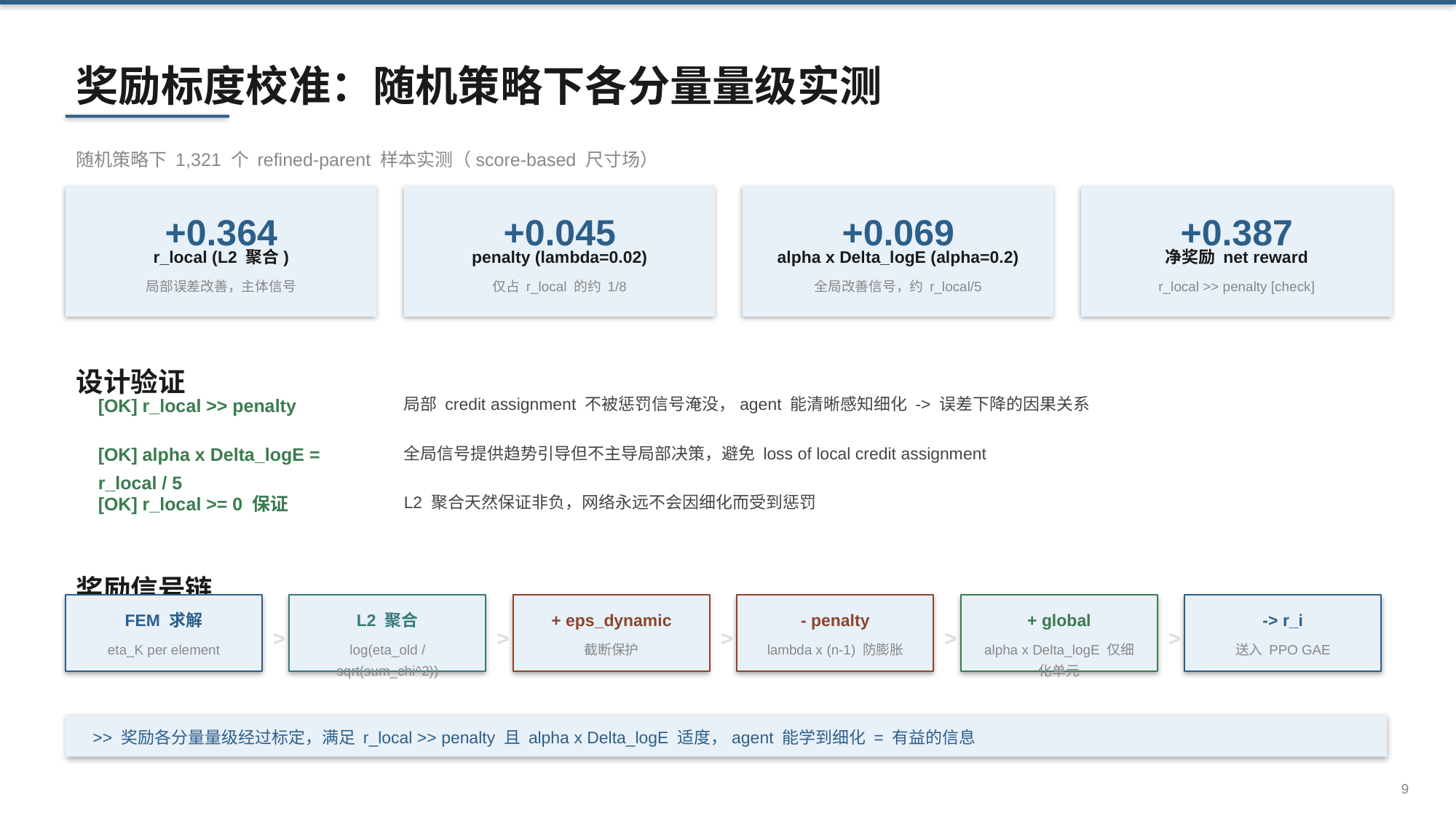

奖励标度校准：随机策略下各分量量级实测

随机策略下 1,321 个 refined-parent 样本实测（score-based 尺寸场）

+0.364
+0.045
+0.069
+0.387
r_local (L2 聚合)
penalty (lambda=0.02)
alpha x Delta_logE (alpha=0.2)
净奖励 net reward
局部误差改善，主体信号
仅占 r_local 的约 1/8
全局改善信号，约 r_local/5
r_local >> penalty [check]
设计验证
[OK] r_local >> penalty
局部 credit assignment 不被惩罚信号淹没，agent 能清晰感知细化 -> 误差下降的因果关系
[OK] alpha x Delta_logE = r_local / 5
全局信号提供趋势引导但不主导局部决策，避免 loss of local credit assignment
[OK] r_local >= 0 保证
L2 聚合天然保证非负，网络永远不会因细化而受到惩罚
奖励信号链

FEM 求解
L2 聚合
+ eps_dynamic
- penalty
+ global
-> r_i
>
>
>
>
>
eta_K per element
log(eta_old / sqrt(sum_chi^2))
截断保护
lambda x (n-1) 防膨胀
alpha x Delta_logE 仅细化单元
送入 PPO GAE

>> 奖励各分量量级经过标定，满足 r_local >> penalty 且 alpha x Delta_logE 适度，agent 能学到细化 = 有益的信息
9